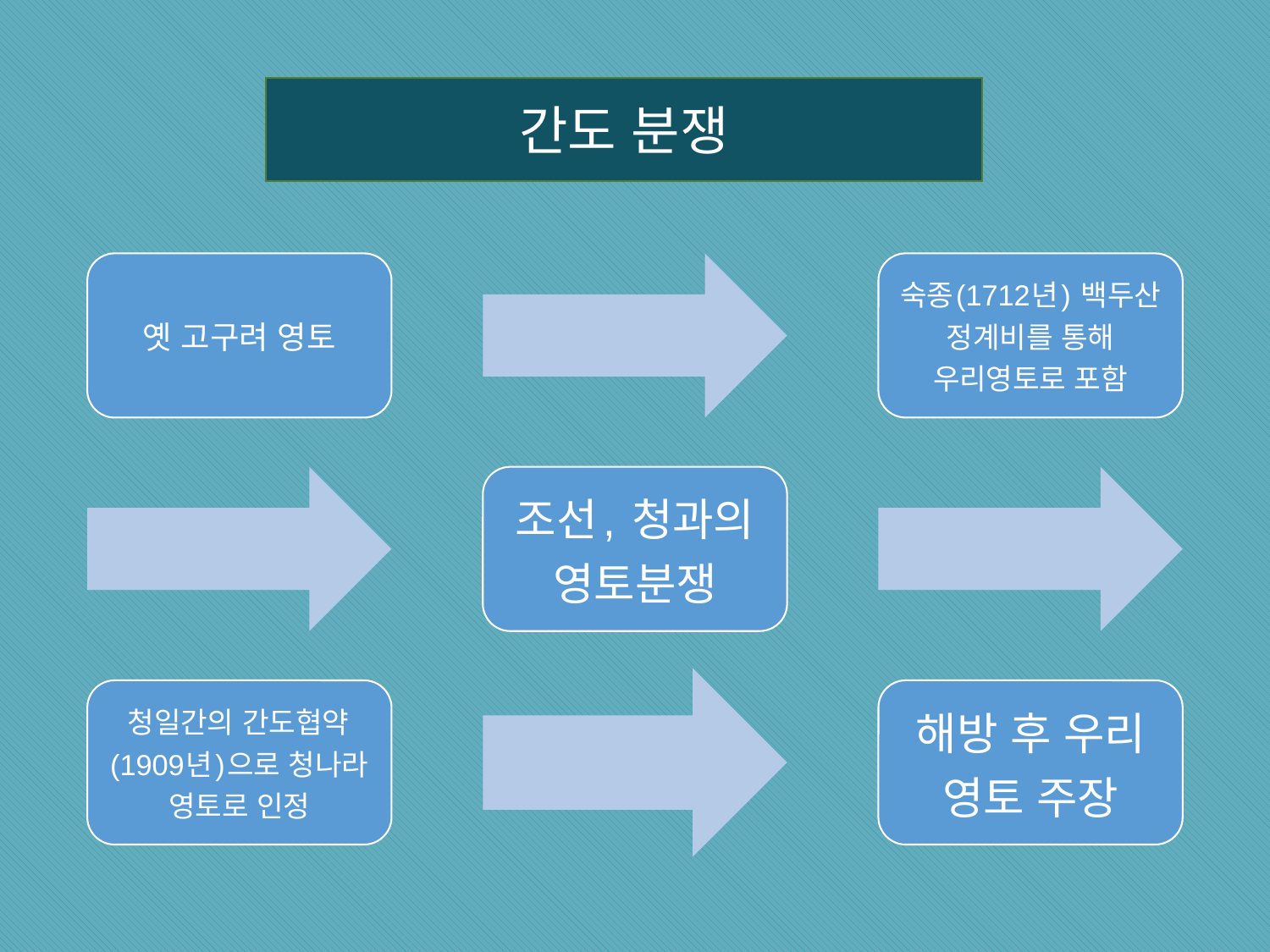

간도 분쟁
옛 고구려 영토
숙종(1712년) 백두산 정계비를 통해 우리영토로 포함
조선, 청과의 영토분쟁
청일간의 간도협약(1909년)으로 청나라 영토로 인정
해방 후 우리 영토 주장